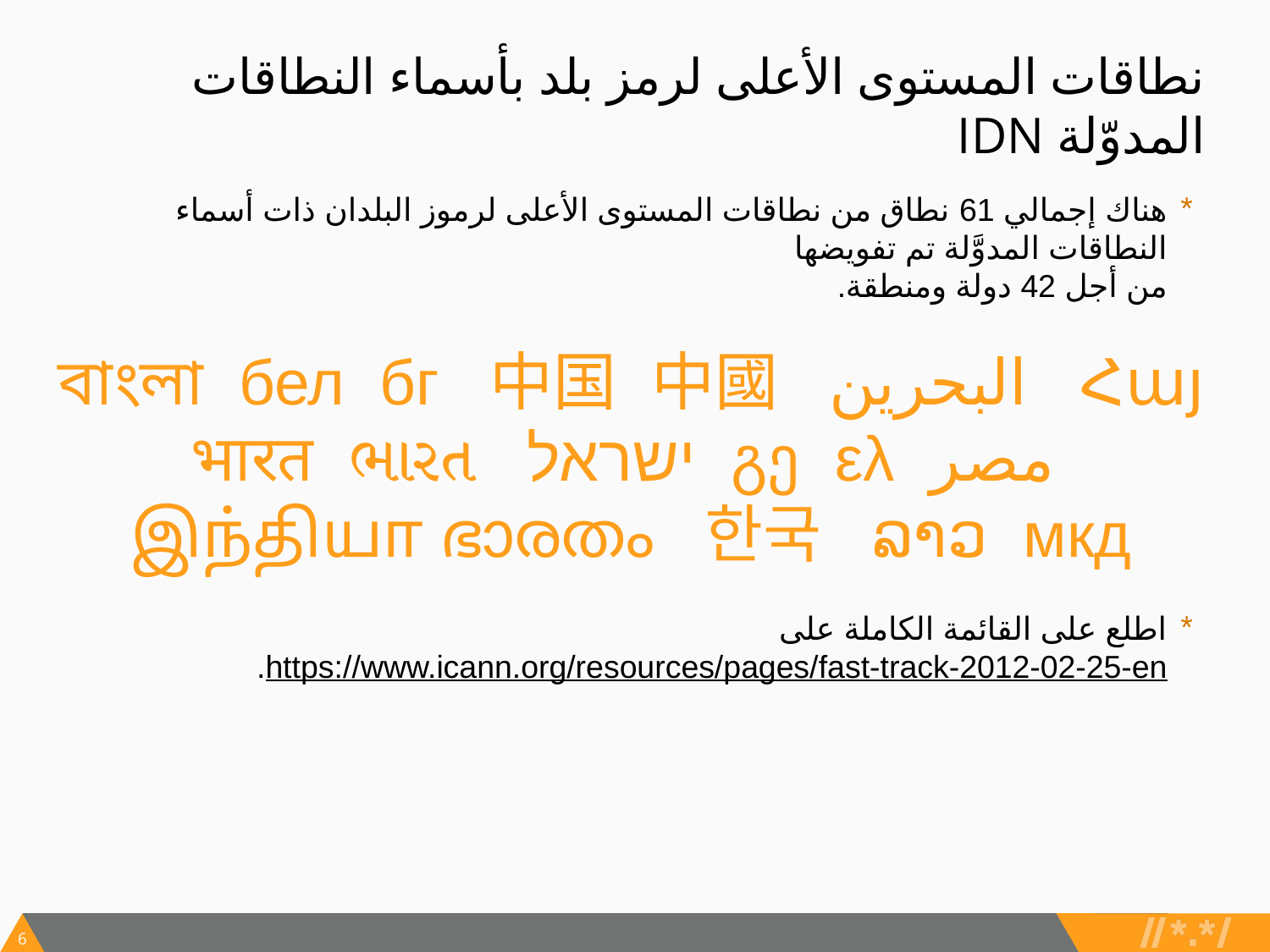

# نطاقات المستوى الأعلى لرمز بلد بأسماء النطاقات المدوّلة IDN
هناك إجمالي 61 نطاق من نطاقات المستوى الأعلى لرموز البلدان ذات أسماء النطاقات المدوَّلة تم تفويضها
من أجل 42 دولة ومنطقة.

Հայ   البحرين  বাংলা  бел  бг  中国  中國  مصر  გე  ελ  ישראל  भारत  ભારત  இந்தியா ഭാരതം  한국  ລາວ  мкд

اطلع على القائمة الكاملة على https://www.icann.org/resources/pages/fast-track-2012-02-25-en.